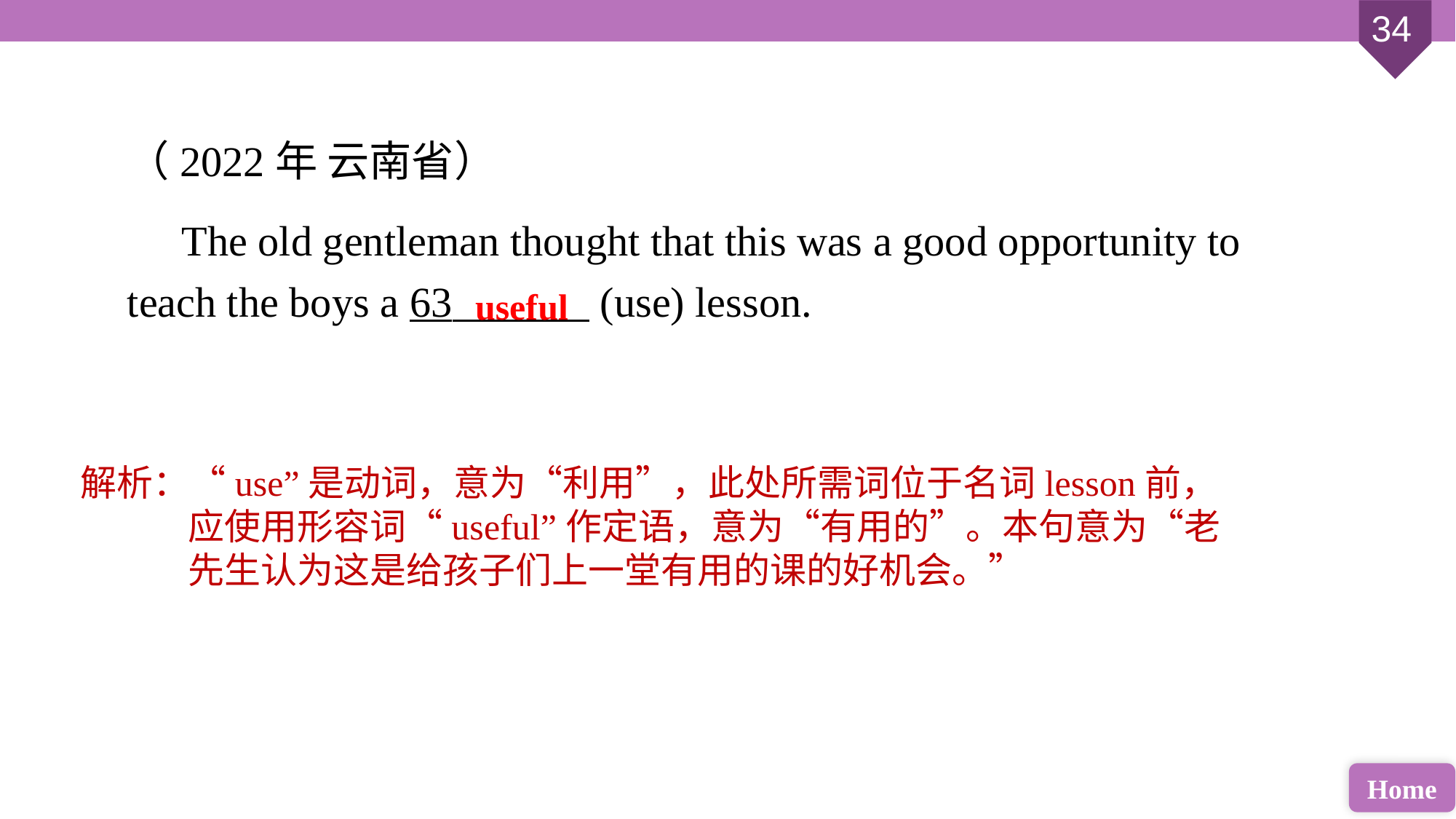

（2022年 云南省）
The old gentleman thought that this was a good opportunity to teach the boys a 63              (use) lesson.
useful
解析：“use”是动词，意为“利用”，此处所需词位于名词lesson前，应使用形容词“useful”作定语，意为“有用的”。本句意为“老先生认为这是给孩子们上一堂有用的课的好机会。”